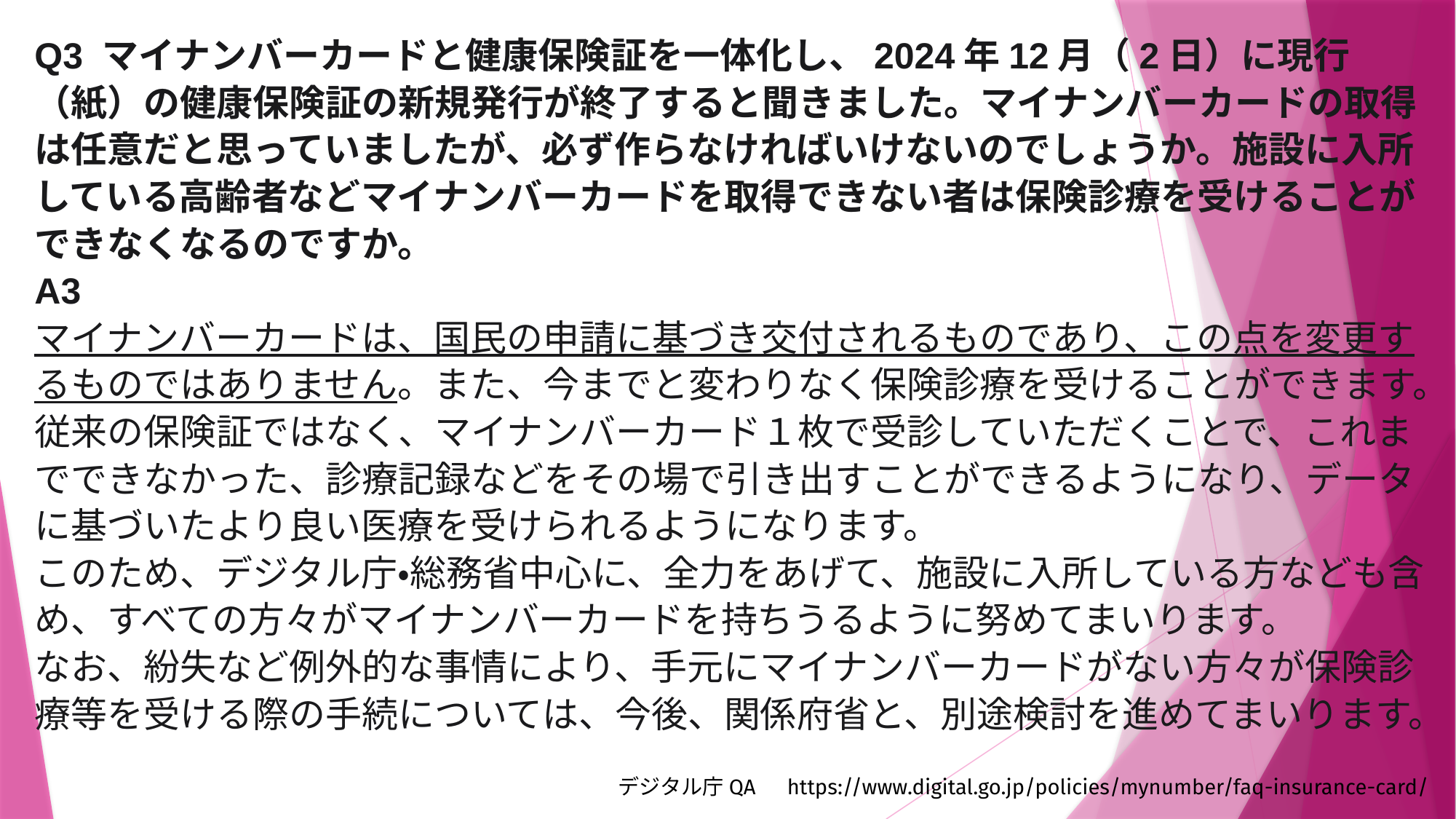

Q3 マイナンバーカードと健康保険証を一体化し、2024年12月（2日）に現行（紙）の健康保険証の新規発行が終了すると聞きました。マイナンバーカードの取得は任意だと思っていましたが、必ず作らなければいけないのでしょうか。施設に入所している高齢者などマイナンバーカードを取得できない者は保険診療を受けることができなくなるのですか。
A3
マイナンバーカードは、国民の申請に基づき交付されるものであり、この点を変更するものではありません。また、今までと変わりなく保険診療を受けることができます。
従来の保険証ではなく、マイナンバーカード１枚で受診していただくことで、これまでできなかった、診療記録などをその場で引き出すことができるようになり、データに基づいたより良い医療を受けられるようになります。
このため、デジタル庁・総務省中心に、全力をあげて、施設に入所している方なども含め、すべての方々がマイナンバーカードを持ちうるように努めてまいります。
なお、紛失など例外的な事情により、手元にマイナンバーカードがない方々が保険診療等を受ける際の手続については、今後、関係府省と、別途検討を進めてまいります。
デジタル庁QA　https://www.digital.go.jp/policies/mynumber/faq-insurance-card/